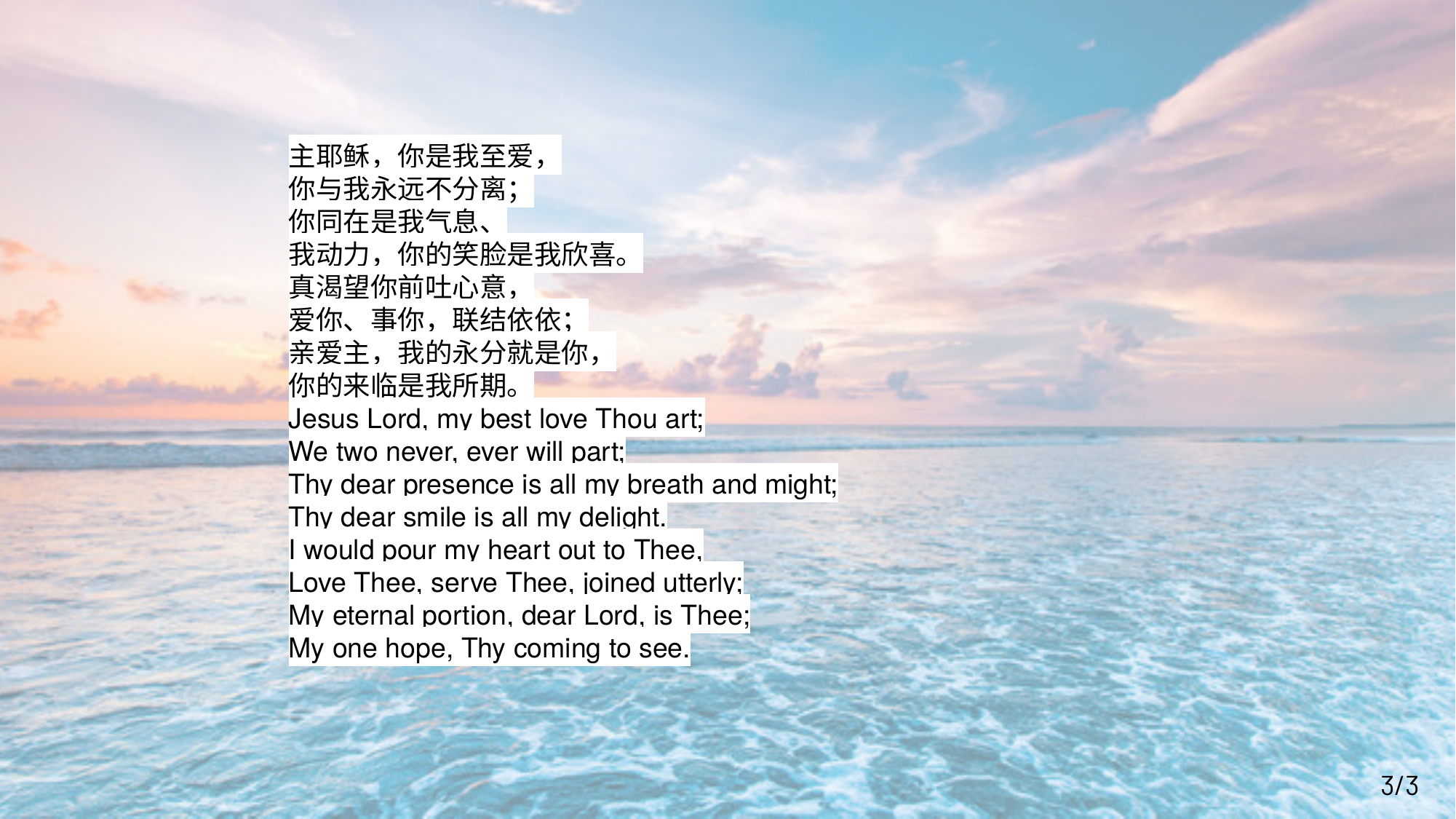

主耶稣，你是我至爱，
你与我永远不分离；
你同在是我气息、
我动力，你的笑脸是我欣喜。
真渴望你前吐心意，
爱你、事你，联结依依；
亲爱主，我的永分就是你，
你的来临是我所期。
Jesus Lord, my best love Thou art;
We two never, ever will part;
Thy dear presence is all my breath and might;
Thy dear smile is all my delight.
I would pour my heart out to Thee,
Love Thee, serve Thee, joined utterly;
My eternal portion, dear Lord, is Thee;
My one hope, Thy coming to see.
3/3